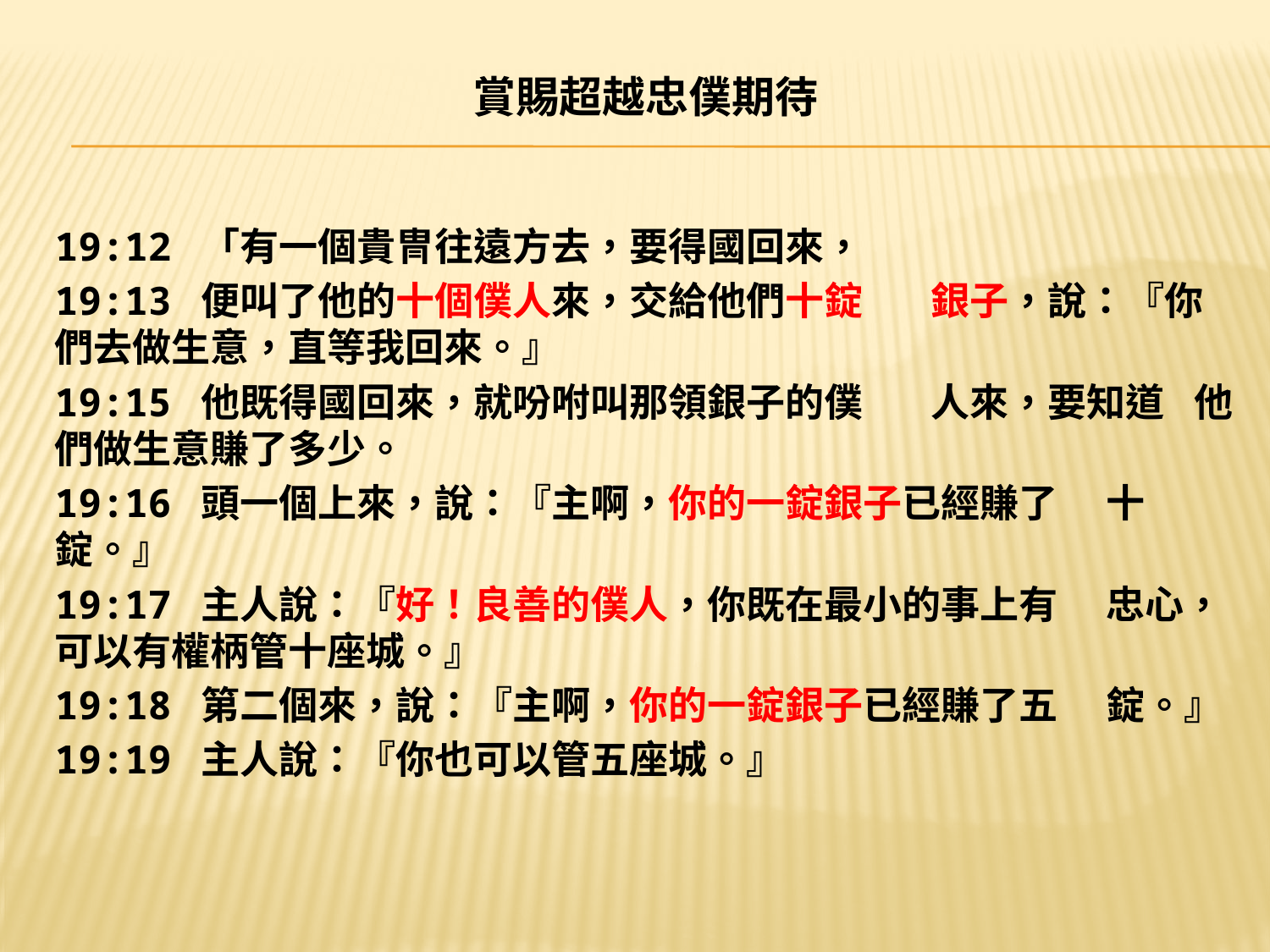

# 賞賜超越忠僕期待
19:12 「有一個貴冑往遠方去，要得國回來，
19:13 便叫了他的十個僕人來，交給他們十錠	銀子，說：『你們去做生意，直等我回來。』
19:15 他既得國回來，就吩咐叫那領銀子的僕	人來，要知道	他們做生意賺了多少。
19:16 頭一個上來，說：『主啊，你的一錠銀子已經賺了	十錠。』
19:17 主人說：『好！良善的僕人，你既在最小的事上有	忠心，可以有權柄管十座城。』
19:18 第二個來，說：『主啊，你的一錠銀子已經賺了五	錠。』
19:19 主人說：『你也可以管五座城。』